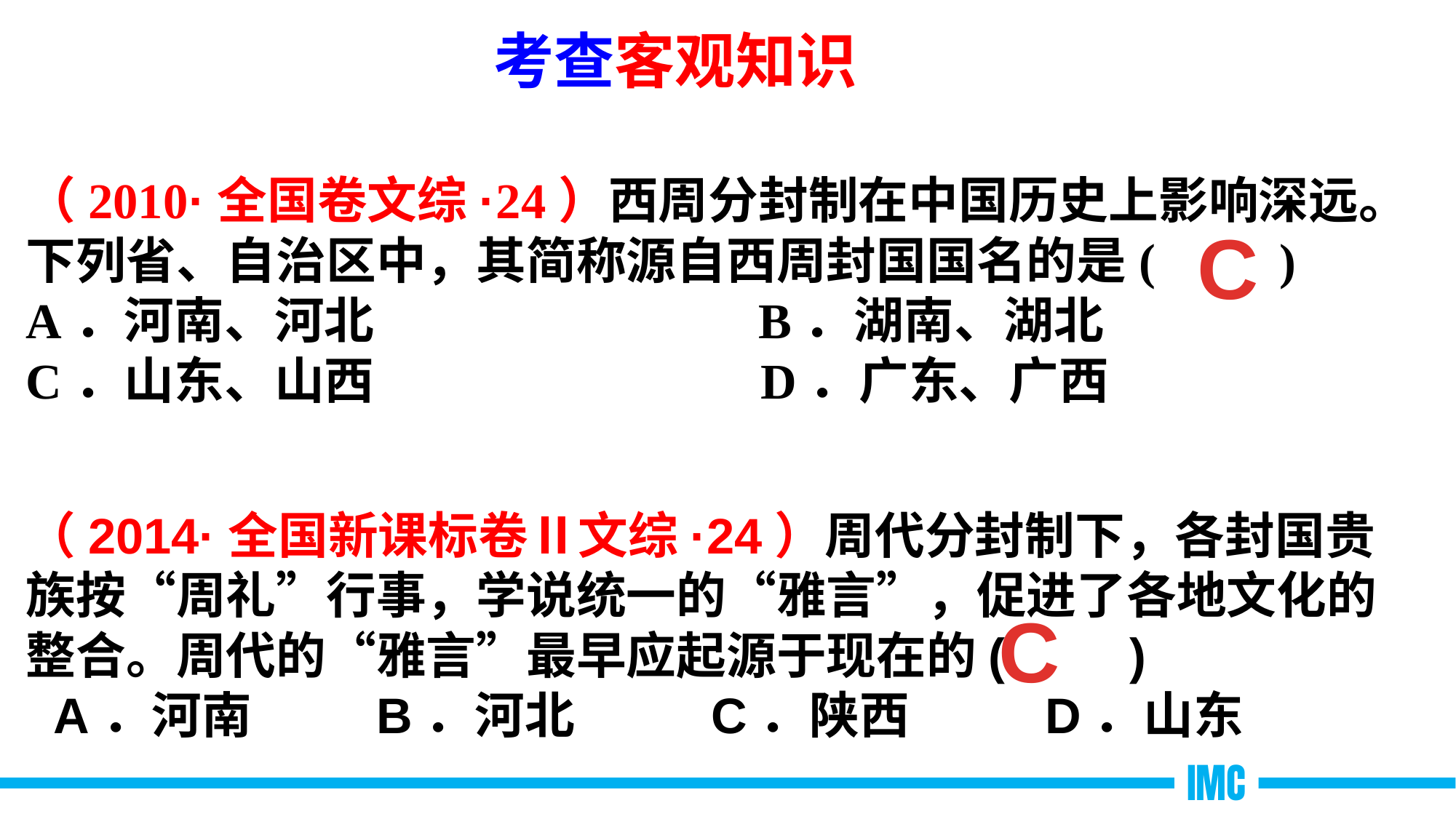

考查客观知识
（2010·全国卷文综·24）西周分封制在中国历史上影响深远。下列省、自治区中，其简称源自西周封国国名的是(　　)
A．河南、河北                                 B．湖南、湖北
C．山东、山西                   	      D．广东、广西
C
（2014·全国新课标卷Ⅱ文综·24）周代分封制下，各封国贵族按“周礼”行事，学说统一的“雅言”，促进了各地文化的整合。周代的“雅言”最早应起源于现在的(　　)
  A．河南          B．河北           C．陕西           D．山东
C